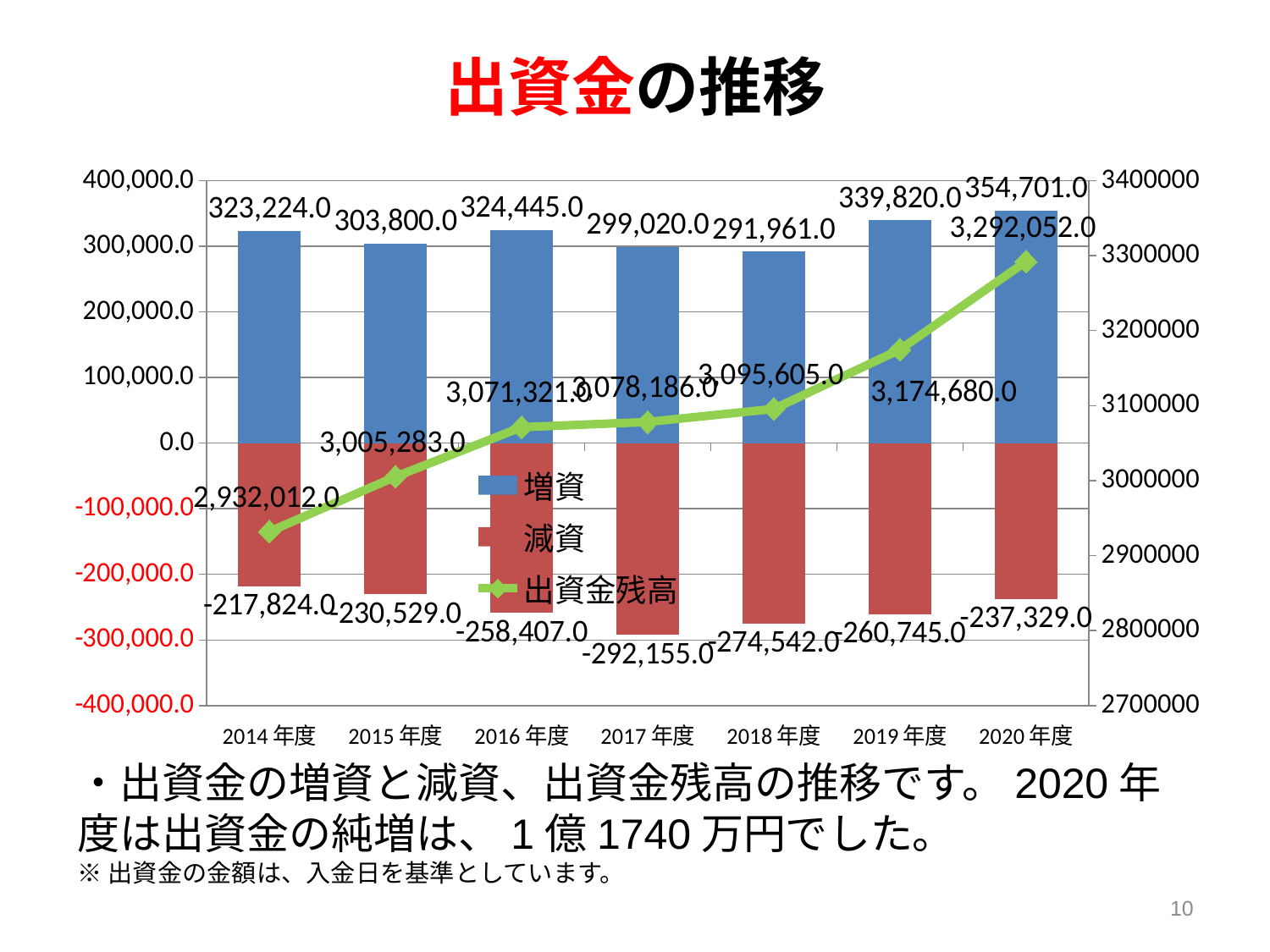

出資金の推移

### Chart

| Category | 増資 | 減資 | 出資金残高 |
|---|---|---|---|
| 2014年度 | 323224.0 | -217824.0 | 2932012.0 |
| 2015年度 | 303800.0 | -230529.0 | 3005283.0 |
| 2016年度 | 324445.0 | -258407.0 | 3071321.0 |
| 2017年度 | 299020.0 | -292155.0 | 3078186.0 |
| 2018年度 | 291961.0 | -274542.0 | 3095605.0 |
| 2019年度 | 339820.0 | -260745.0 | 3174680.0 |
| 2020年度 | 354701.0 | -237329.0 | 3292052.0 |
・出資金の増資と減資、出資金残高の推移です。2020年度は出資金の純増は、1億1740万円でした。
※出資金の金額は、入金日を基準としています。
10